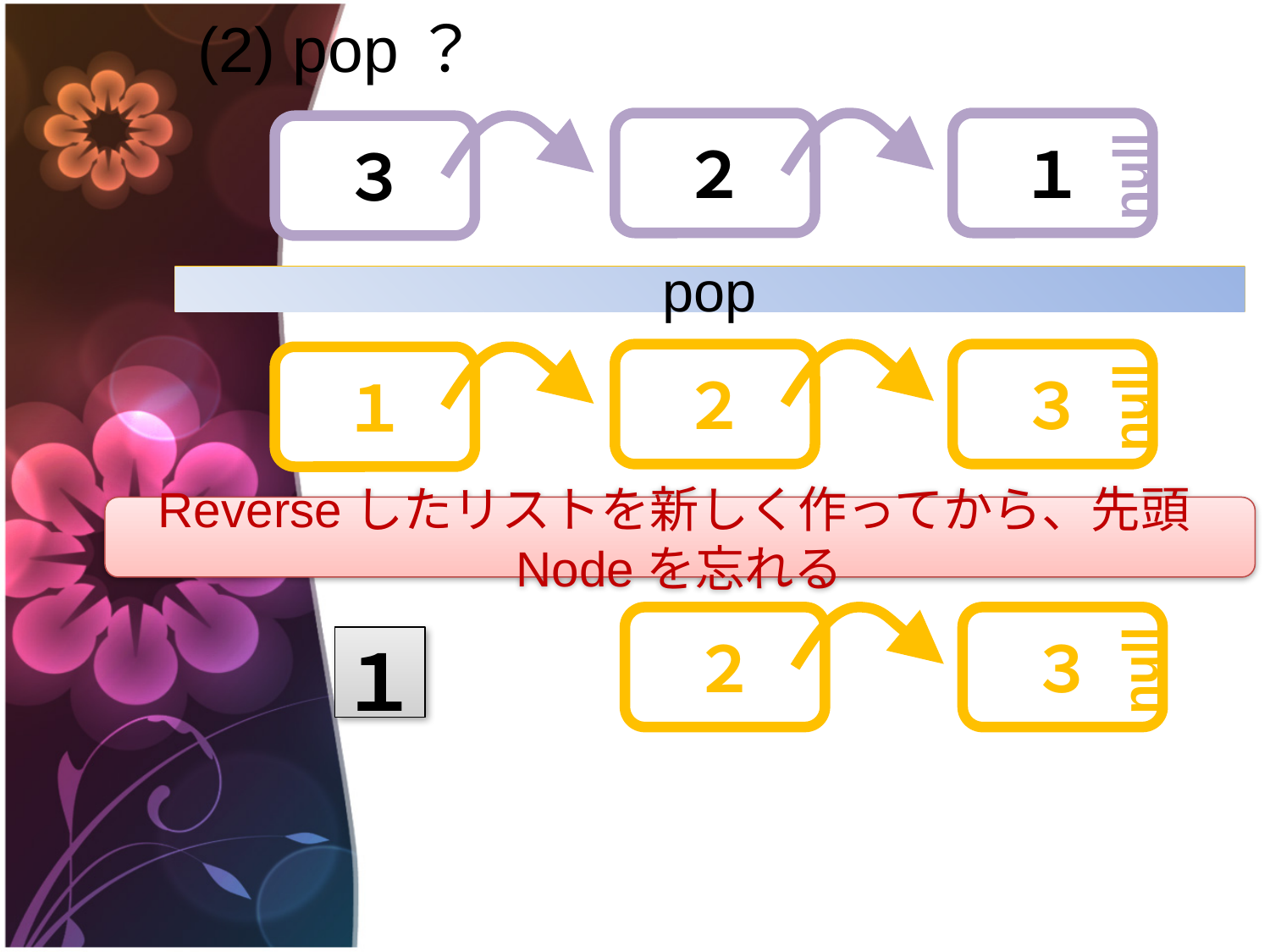

# (2) pop？
１
null
２

３

pop
３
null
２

１

Reverseしたリストを新しく作ってから、先頭Nodeを忘れる
３
null
２

１